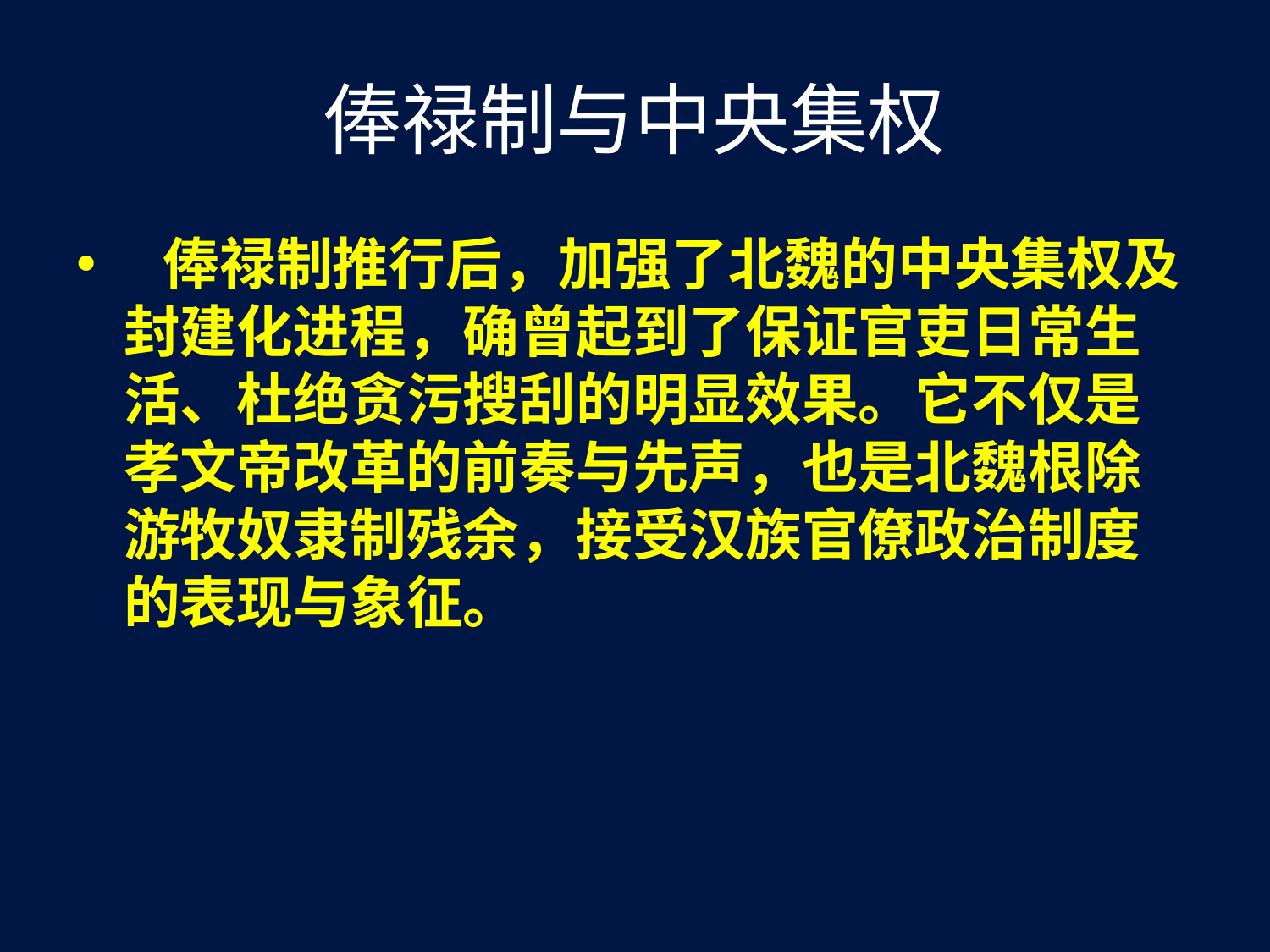

# 俸禄制与中央集权
  俸禄制推行后，加强了北魏的中央集权及封建化进程，确曾起到了保证官吏日常生活、杜绝贪污搜刮的明显效果。它不仅是孝文帝改革的前奏与先声，也是北魏根除游牧奴隶制残余，接受汉族官僚政治制度的表现与象征。